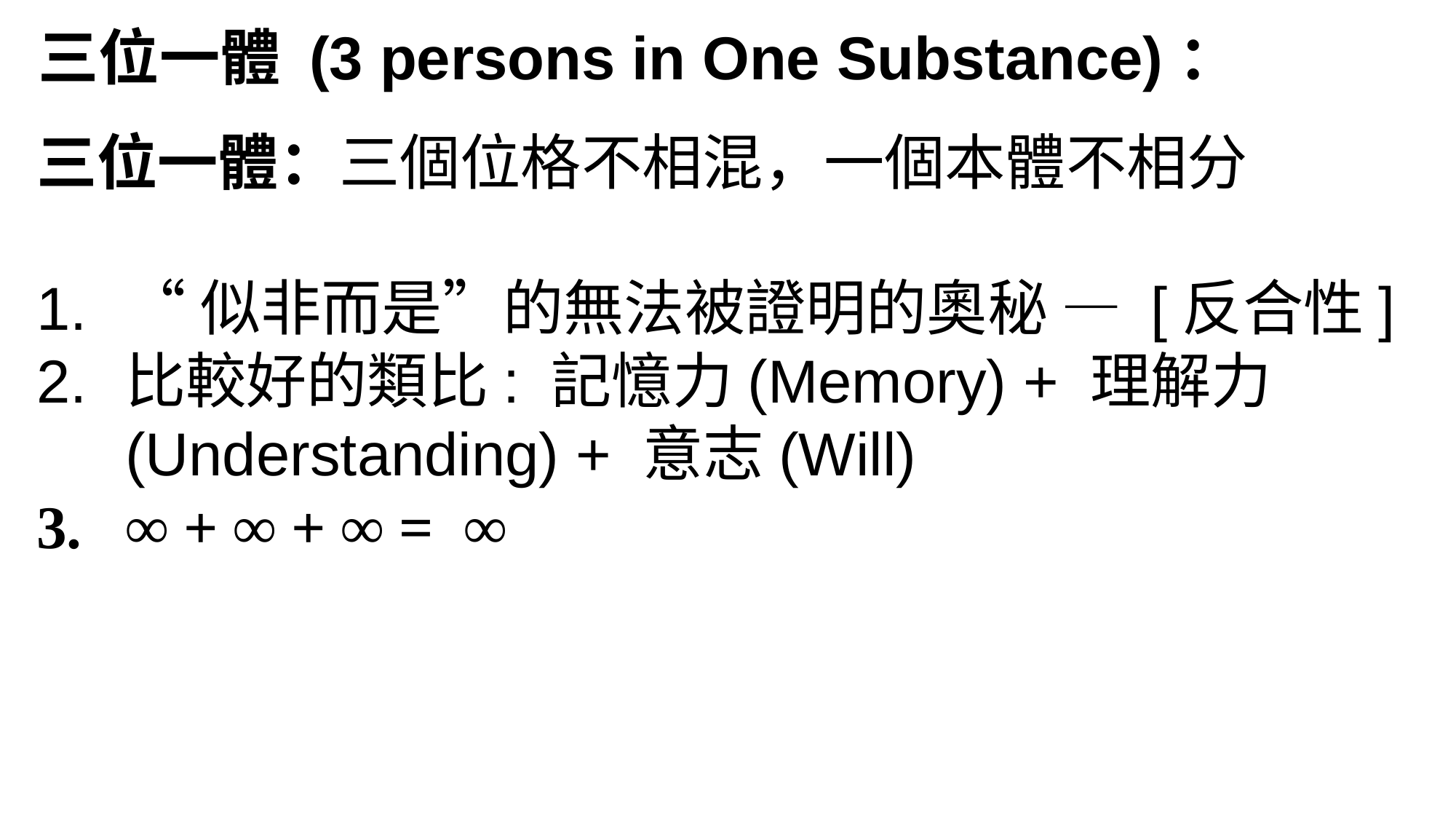

三位一體 (3 persons in One Substance)：
三位一體：三個位格不相混，一個本體不相分

“似非而是”的無法被證明的奧秘 — [反合性]
比較好的類比: 記憶力(Memory) + 理解力(Understanding) + 意志(Will)
∞ + ∞ + ∞ =  ∞